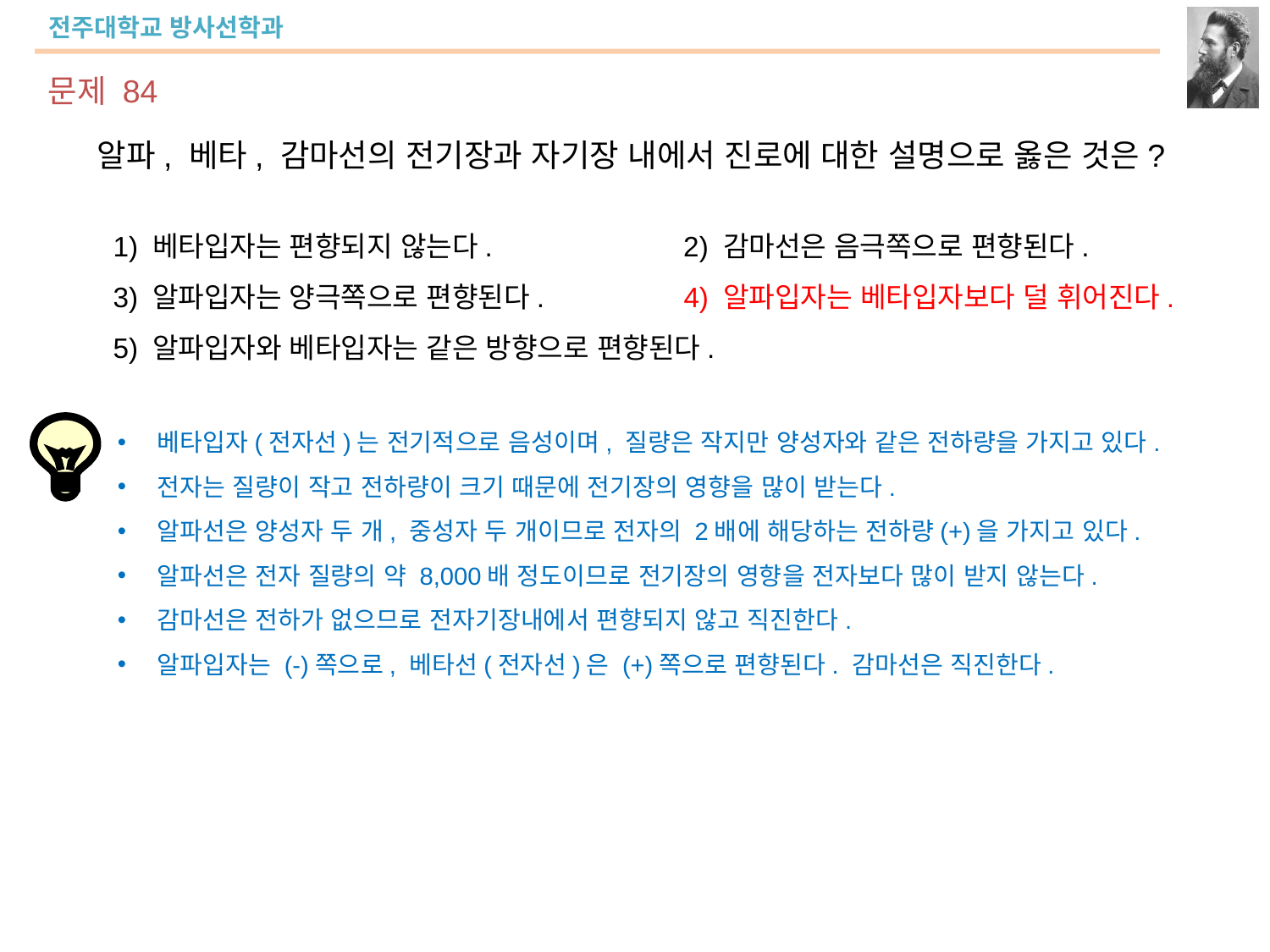

문제 84
알파, 베타, 감마선의 전기장과 자기장 내에서 진로에 대한 설명으로 옳은 것은?

  1) 베타입자는 편향되지 않는다.	          2) 감마선은 음극쪽으로 편향된다.
  3) 알파입자는 양극쪽으로 편향된다.	          4) 알파입자는 베타입자보다 덜 휘어진다.
  5) 알파입자와 베타입자는 같은 방향으로 편향된다.
베타입자(전자선)는 전기적으로 음성이며, 질량은 작지만 양성자와 같은 전하량을 가지고 있다.
전자는 질량이 작고 전하량이 크기 때문에 전기장의 영향을 많이 받는다.
알파선은 양성자 두 개, 중성자 두 개이므로 전자의 2배에 해당하는 전하량(+)을 가지고 있다.
알파선은 전자 질량의 약 8,000배 정도이므로 전기장의 영향을 전자보다 많이 받지 않는다.
감마선은 전하가 없으므로 전자기장내에서 편향되지 않고 직진한다.
알파입자는 (-)쪽으로, 베타선(전자선)은 (+)쪽으로 편향된다. 감마선은 직진한다.